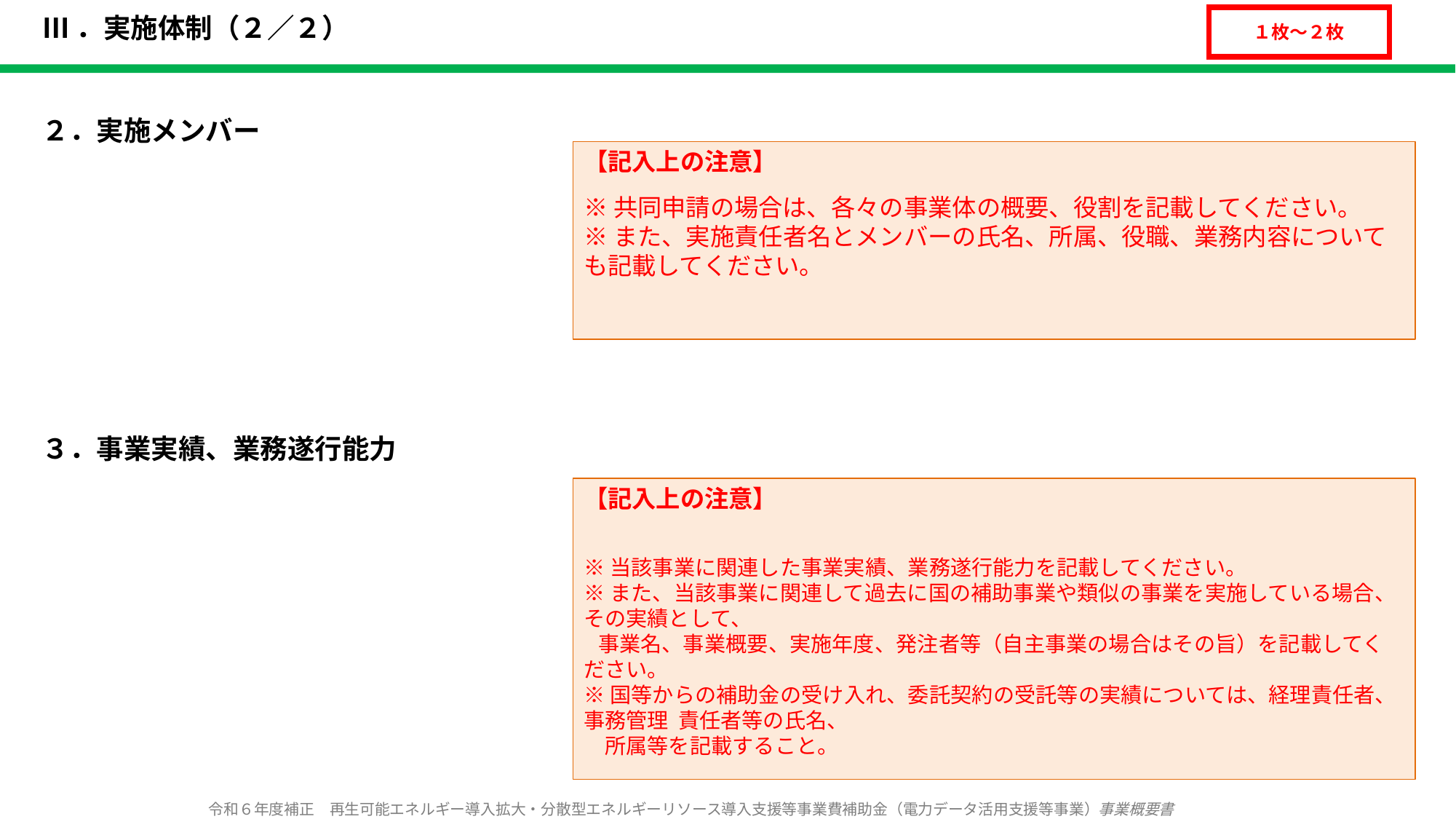

Ⅲ．実施体制（２／２）
１枚～２枚
２．実施メンバー
【記入上の注意】

※共同申請の場合は、各々の事業体の概要、役割を記載してください。
※また、実施責任者名とメンバーの氏名、所属、役職、業務内容についても記載してください。
３．事業実績、業務遂行能力
【記入上の注意】

※当該事業に関連した事業実績、業務遂行能力を記載してください。
※また、当該事業に関連して過去に国の補助事業や類似の事業を実施している場合、その実績として、
  事業名、事業概要、実施年度、発注者等（自主事業の場合はその旨）を記載してください。
※国等からの補助金の受け入れ、委託契約の受託等の実績については、経理責任者、事務管理  責任者等の氏名、
　所属等を記載すること。